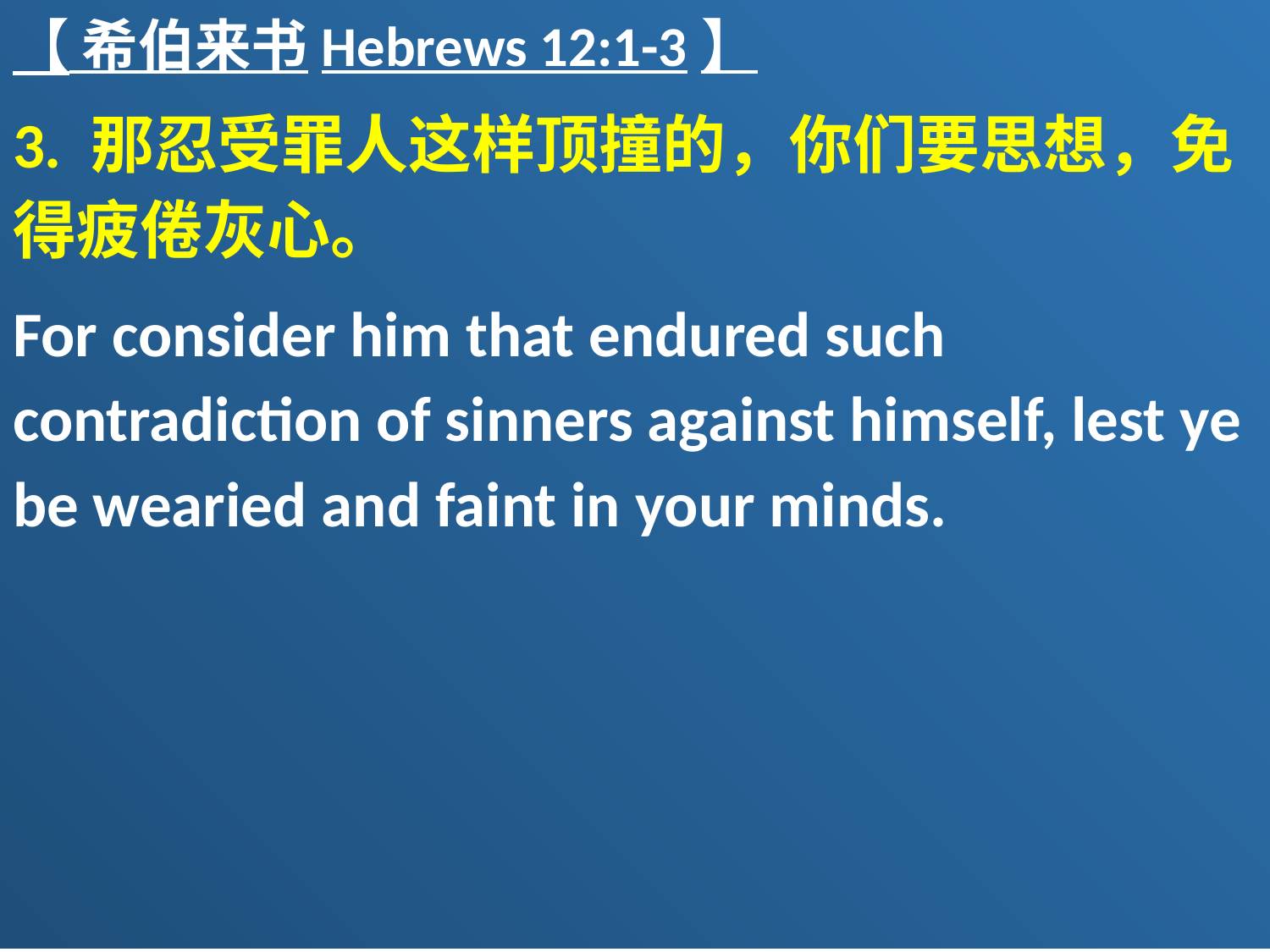

【 希伯来书Hebrews 12:1-3】
3. 那忍受罪人这样顶撞的，你们要思想，免得疲倦灰心。
For consider him that endured such contradiction of sinners against himself, lest ye be wearied and faint in your minds.